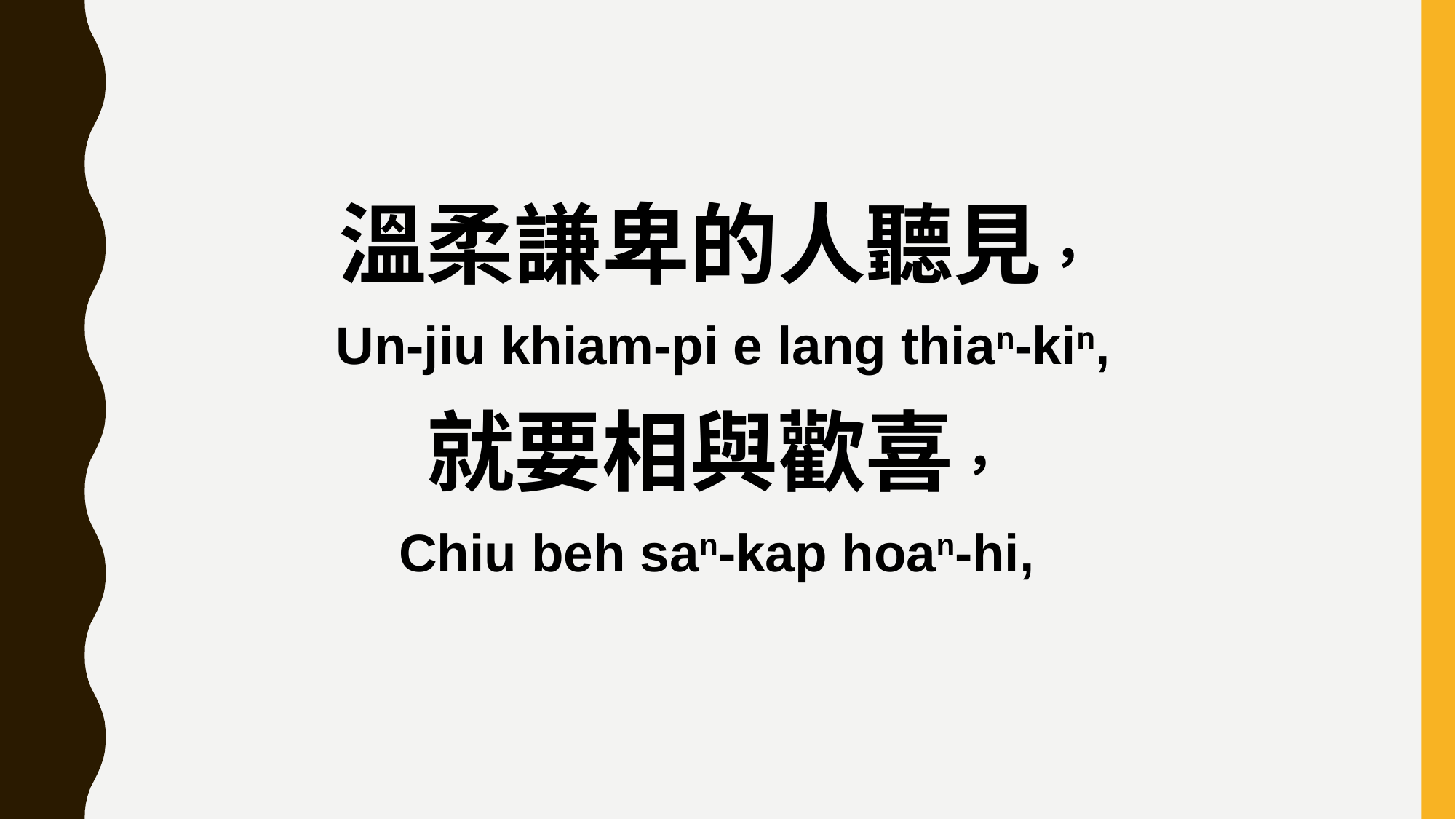

溫柔謙卑的人聽見，
 Un-jiu khiam-pi e lang thian-kin,
就要相與歡喜，
Chiu beh san-kap hoan-hi,